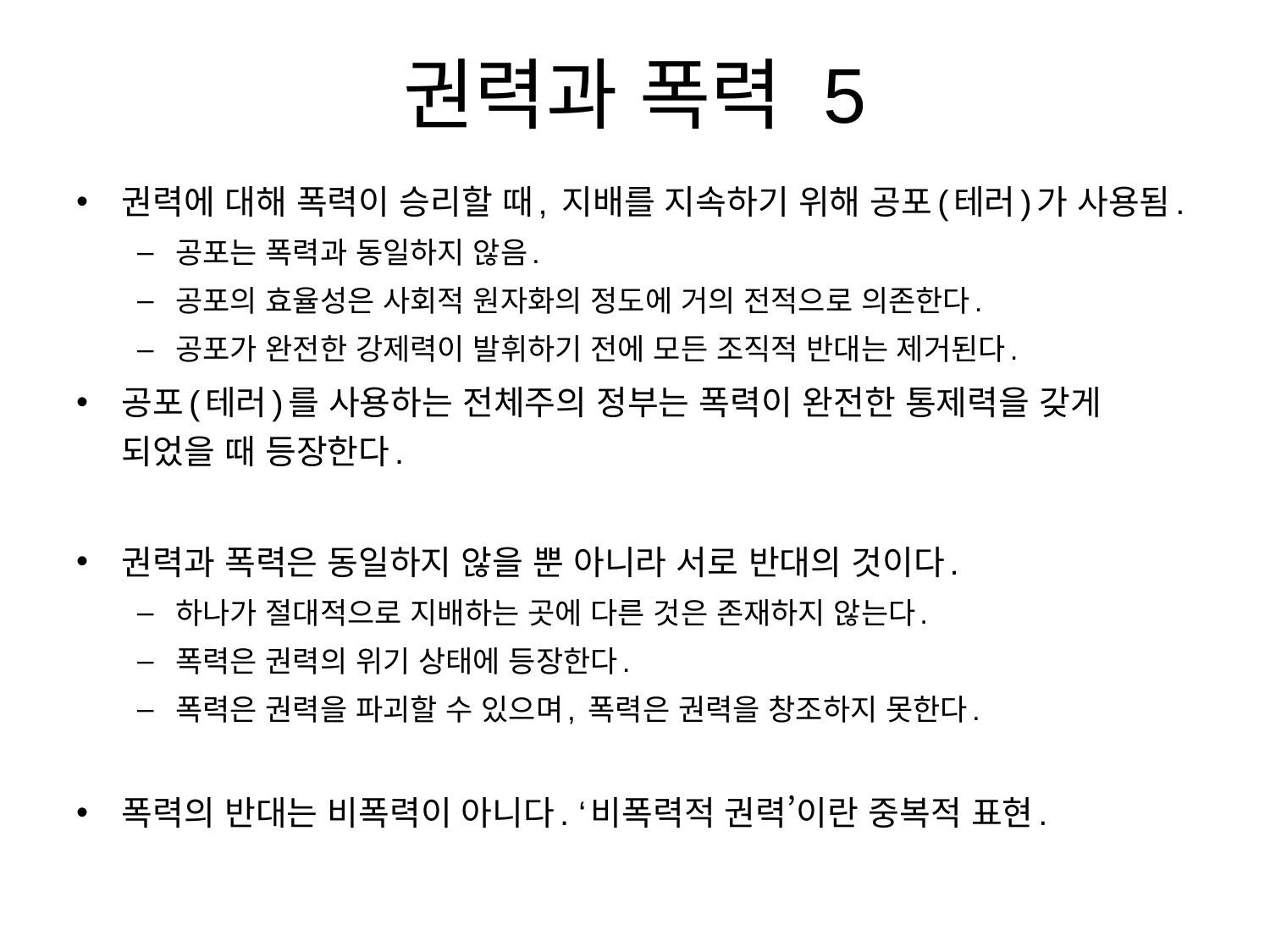

# 권력과 폭력 5
권력에 대해 폭력이 승리할 때, 지배를 지속하기 위해 공포(테러)가 사용됨.
공포는 폭력과 동일하지 않음.
공포의 효율성은 사회적 원자화의 정도에 거의 전적으로 의존한다.
공포가 완전한 강제력이 발휘하기 전에 모든 조직적 반대는 제거된다.
공포(테러)를 사용하는 전체주의 정부는 폭력이 완전한 통제력을 갖게 되었을 때 등장한다.

권력과 폭력은 동일하지 않을 뿐 아니라 서로 반대의 것이다.
하나가 절대적으로 지배하는 곳에 다른 것은 존재하지 않는다.
폭력은 권력의 위기 상태에 등장한다.
폭력은 권력을 파괴할 수 있으며, 폭력은 권력을 창조하지 못한다.

폭력의 반대는 비폭력이 아니다. ‘비폭력적 권력’이란 중복적 표현.